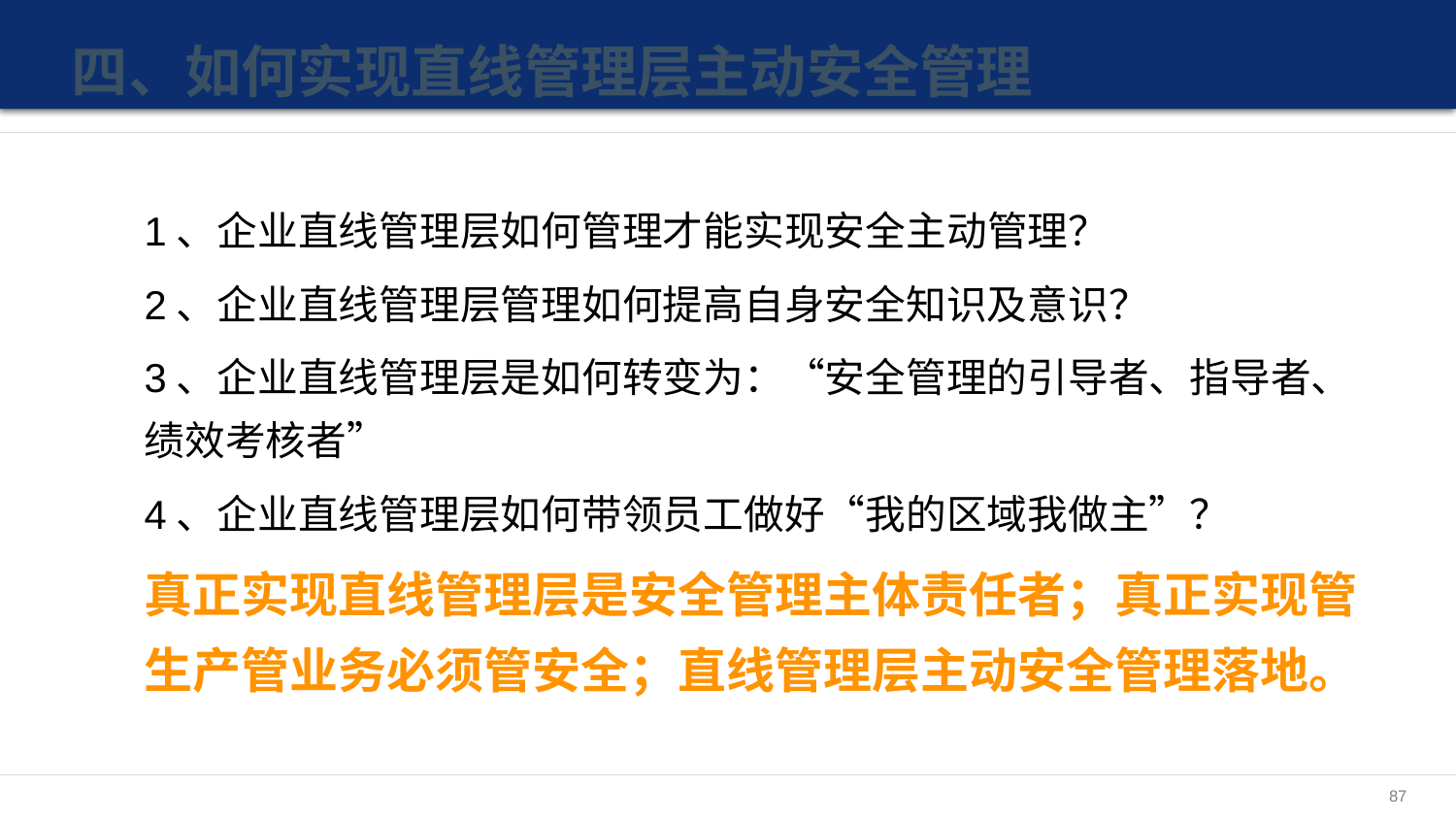

四、如何实现直线管理层主动安全管理
1、企业直线管理层如何管理才能实现安全主动管理？
2、企业直线管理层管理如何提高自身安全知识及意识？
3、企业直线管理层是如何转变为：“安全管理的引导者、指导者、绩效考核者”
4、企业直线管理层如何带领员工做好“我的区域我做主”？
真正实现直线管理层是安全管理主体责任者；真正实现管生产管业务必须管安全；直线管理层主动安全管理落地。
87